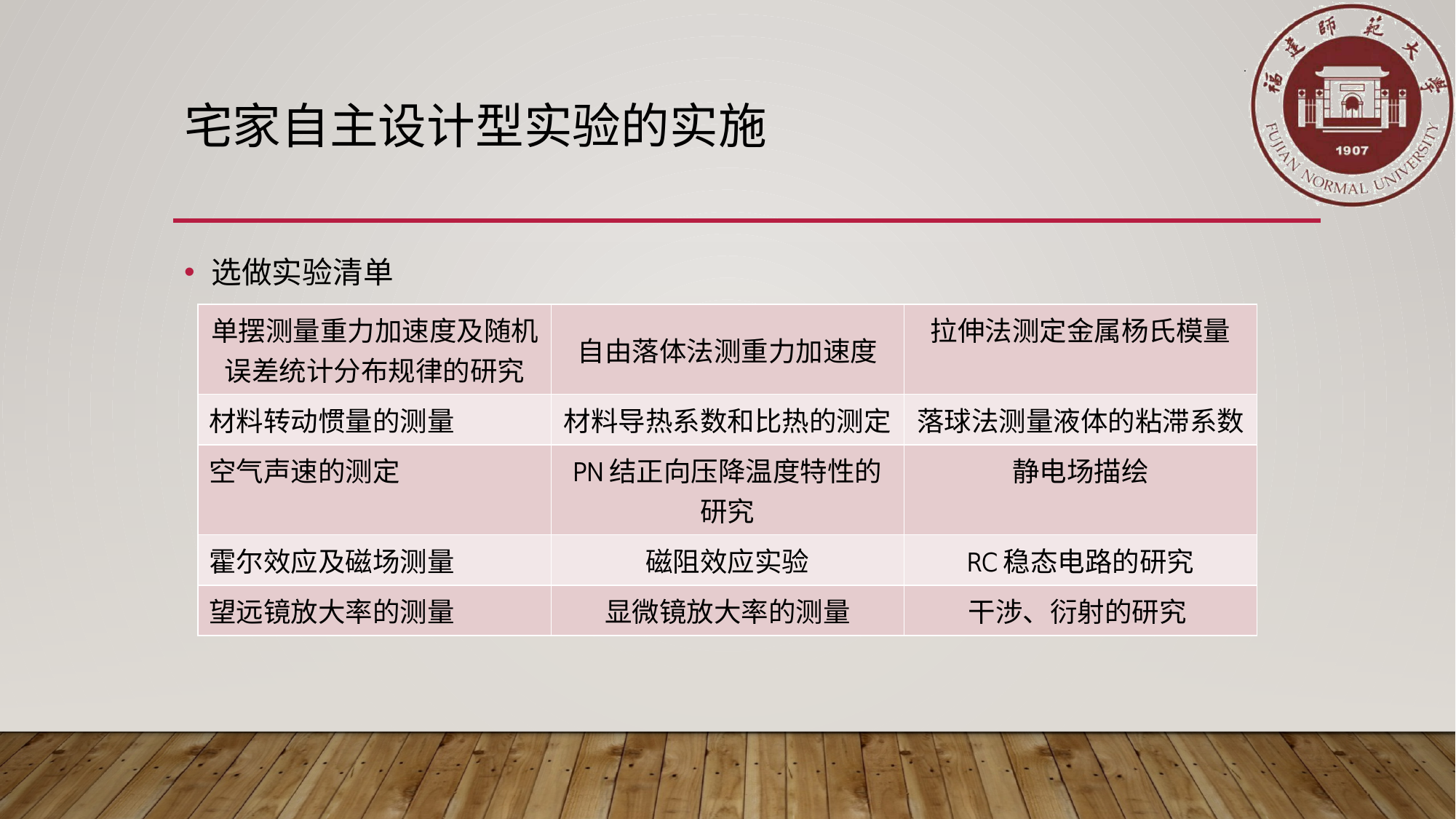

# 宅家自主设计型实验的实施
选做实验清单
| 单摆测量重力加速度及随机误差统计分布规律的研究 | 自由落体法测重力加速度 | 拉伸法测定金属杨氏模量 |
| --- | --- | --- |
| 材料转动惯量的测量 | 材料导热系数和比热的测定 | 落球法测量液体的粘滞系数 |
| 空气声速的测定 | PN结正向压降温度特性的研究 | 静电场描绘 |
| 霍尔效应及磁场测量 | 磁阻效应实验 | RC稳态电路的研究 |
| 望远镜放大率的测量 | 显微镜放大率的测量 | 干涉、衍射的研究 |